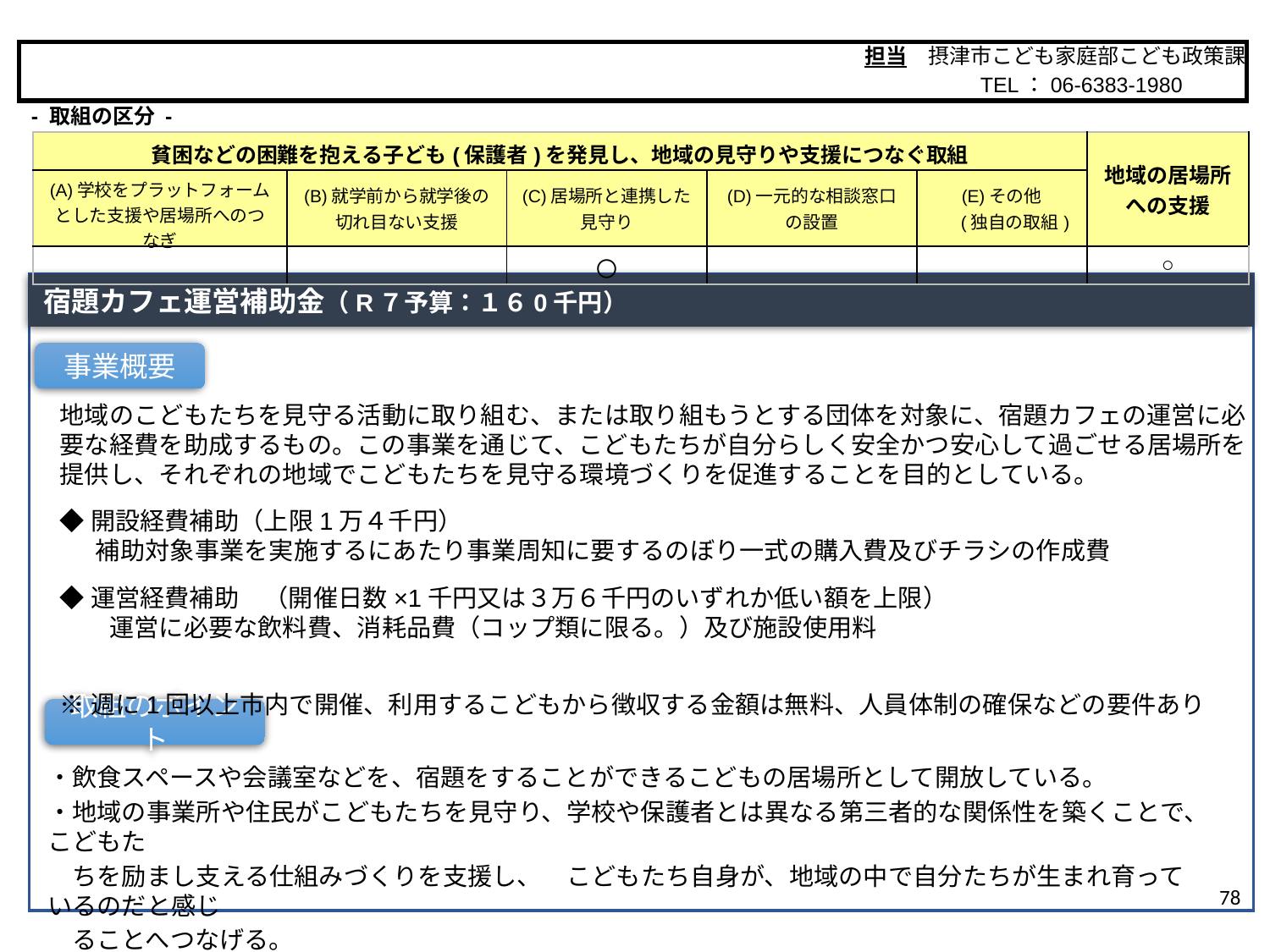

担当　摂津市こども家庭部こども政策課
　　　　　 TEL：06-6383-1980

摂津市
- 取組の区分 -
| 貧困などの困難を抱える子ども(保護者)を発見し、地域の見守りや支援につなぐ取組 |  |  |  |  | 地域の居場所 への支援 |
| --- | --- | --- | --- | --- | --- |
| (A)学校をプラットフォームとした支援や居場所へのつなぎ | (B)就学前から就学後の 切れ目ない支援 | (C)居場所と連携した 見守り | (D)一元的な相談窓口 の設置 | (E)その他 　 (独自の取組) |  |
|  |  | 〇 |  |  | ○ |
宿題カフェ運営補助金（R７予算：１６0千円）

事業概要
地域のこどもたちを見守る活動に取り組む、または取り組もうとする団体を対象に、宿題カフェの運営に必要な経費を助成するもの。この事業を通じて、こどもたちが自分らしく安全かつ安心して過ごせる居場所を提供し、それぞれの地域でこどもたちを見守る環境づくりを促進することを目的としている。
◆開設経費補助（上限1万４千円）
　  補助対象事業を実施するにあたり事業周知に要するのぼり一式の購入費及びチラシの作成費
◆運営経費補助　（開催日数×1千円又は３万６千円のいずれか低い額を上限）　
　　運営に必要な飲料費、消耗品費（コップ類に限る。）及び施設使用料
※週に1回以上市内で開催、利用するこどもから徴収する金額は無料、人員体制の確保などの要件あり
取組のポイント
・飲食スペースや会議室などを、宿題をすることができるこどもの居場所として開放している。
・地域の事業所や住民がこどもたちを見守り、学校や保護者とは異なる第三者的な関係性を築くことで、こどもた
　ちを励まし支える仕組みづくりを支援し、　こどもたち自身が、地域の中で自分たちが生まれ育っているのだと感じ
　ることへつなげる。

78